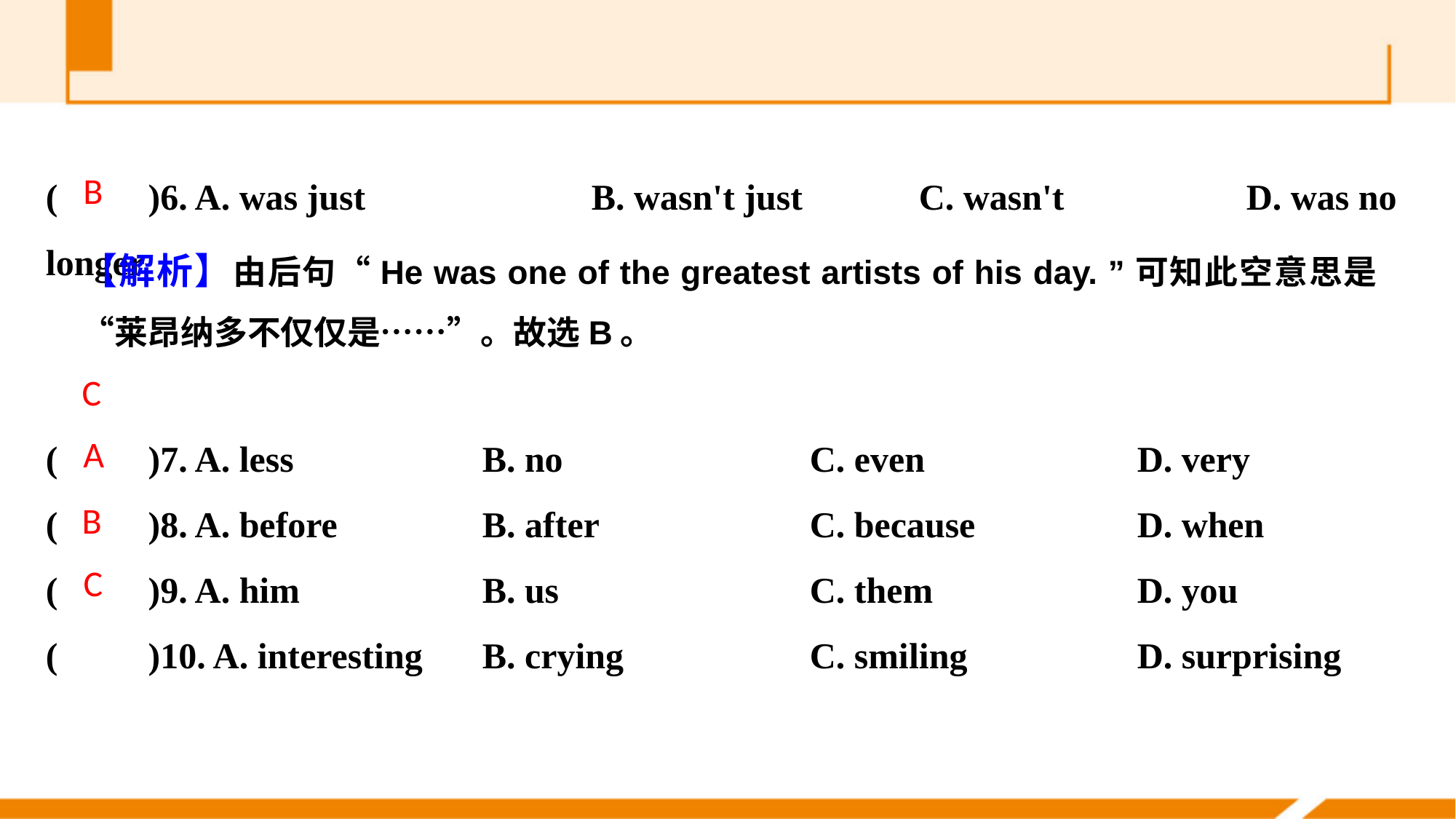

(　　)6. A. was just  		B. wasn't just		C. wasn't  		D. was no longer

(　　)7. A. less  		B. no  			C. even  		D. very
(　　)8. A. before  		B. after		C. because  		D. when
(　　)9. A. him  		B. us  			C. them  		D. you
(　　)10. A. interesting  	B. crying		C. smiling  		D. surprising
B
【解析】由后句“He was one of the greatest artists of his day. ”可知此空意思是“莱昂纳多不仅仅是……”。故选B。
C
A
B
C